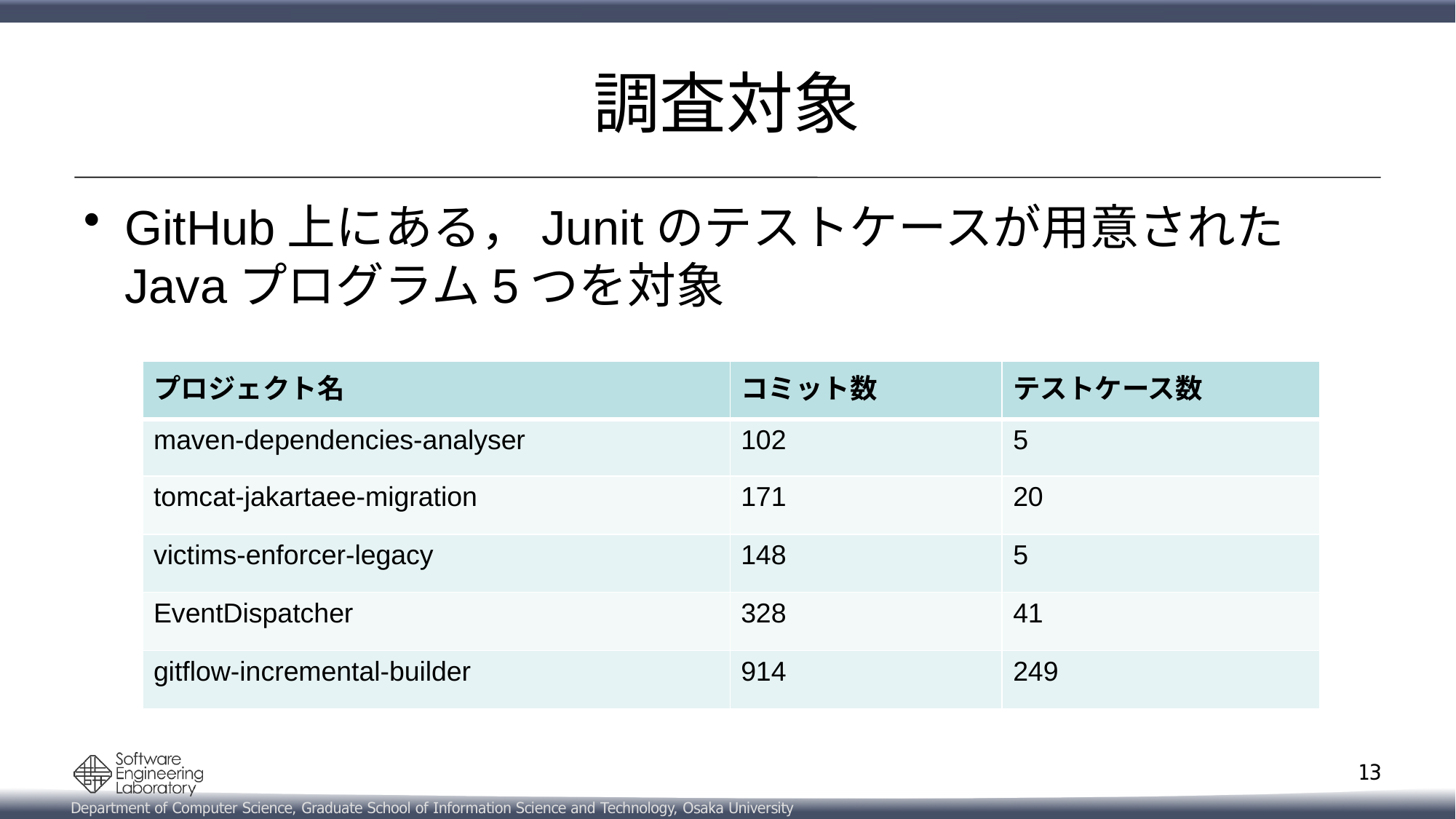

# 調査対象
GitHub上にある，Junitのテストケースが用意されたJavaプログラム5つを対象
| プロジェクト名 | コミット数 | テストケース数 |
| --- | --- | --- |
| maven-dependencies-analyser | 102 | 5 |
| tomcat-jakartaee-migration | 171 | 20 |
| victims-enforcer-legacy | 148 | 5 |
| EventDispatcher | 328 | 41 |
| gitflow-incremental-builder | 914 | 249 |
13